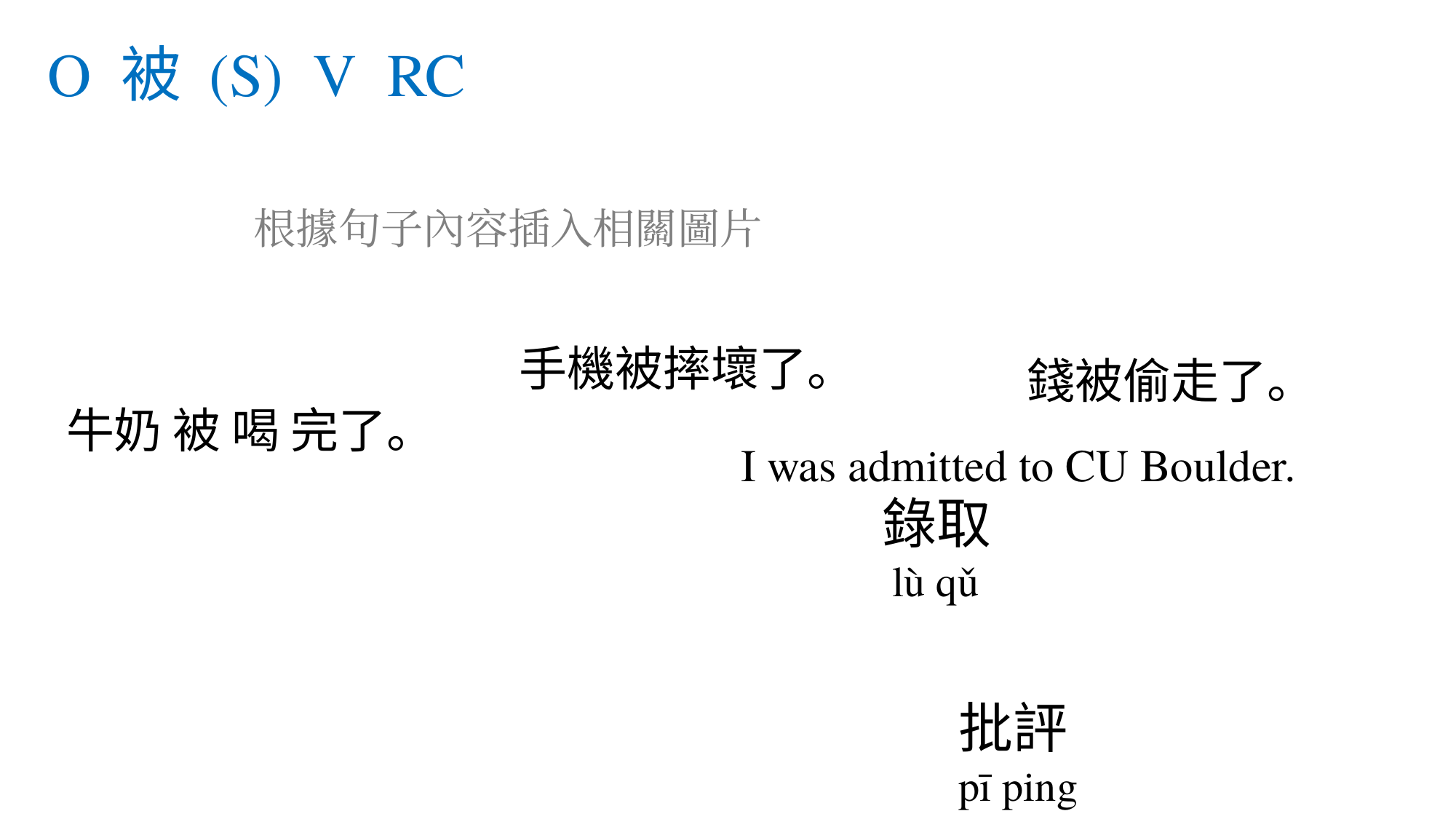

# O 被 (S)  V  RC
根據句子內容插入相關圖片
手機被摔壞了。
錢被偷走了。
牛奶 被 喝 完了。
I was admitted to CU Boulder.
錄取
 lù qǔ
批評
pī ping